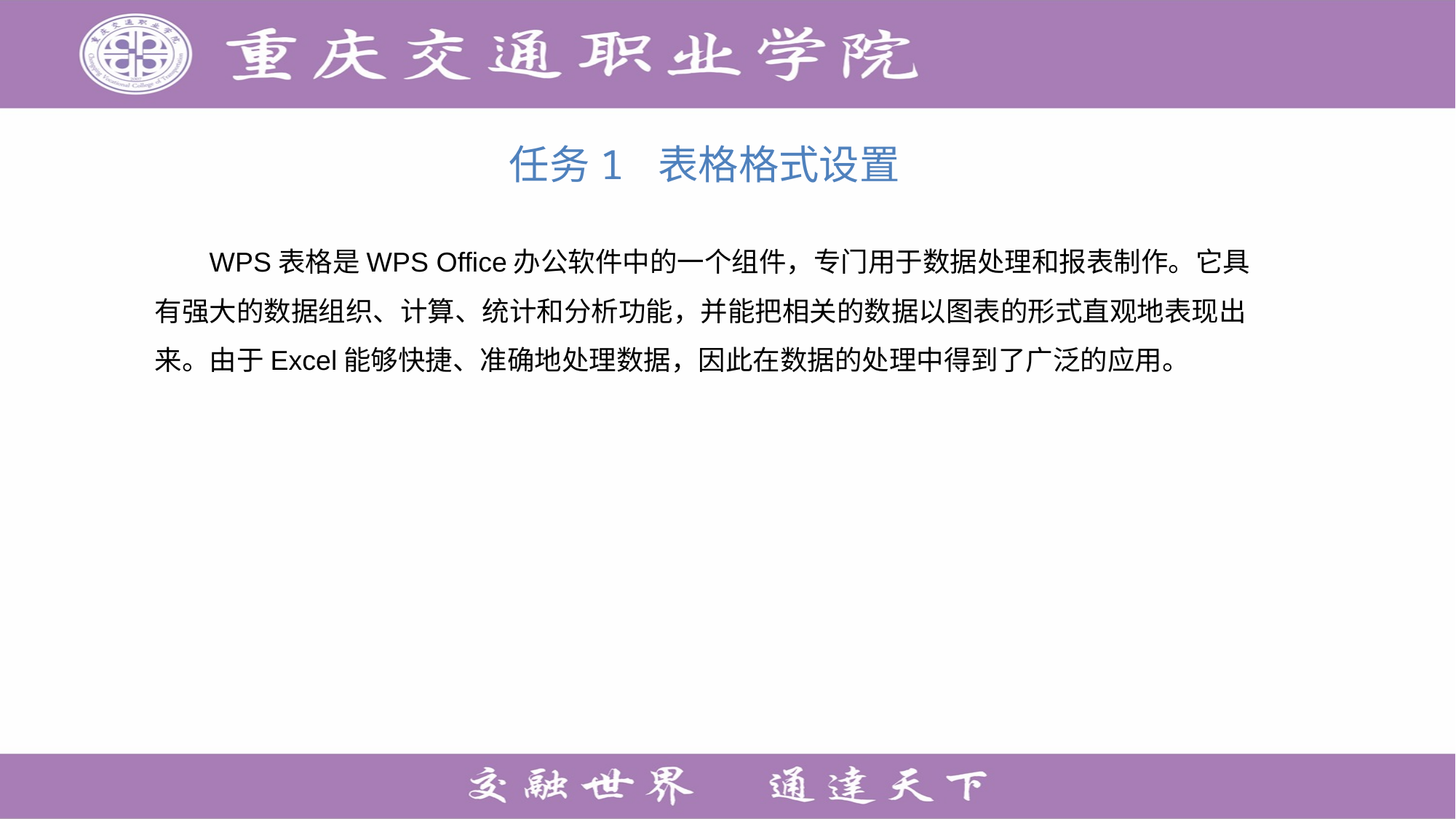

# 任务1 表格格式设置
WPS表格是WPS Office办公软件中的一个组件，专门用于数据处理和报表制作。它具有强大的数据组织、计算、统计和分析功能，并能把相关的数据以图表的形式直观地表现出来。由于Excel能够快捷、准确地处理数据，因此在数据的处理中得到了广泛的应用。